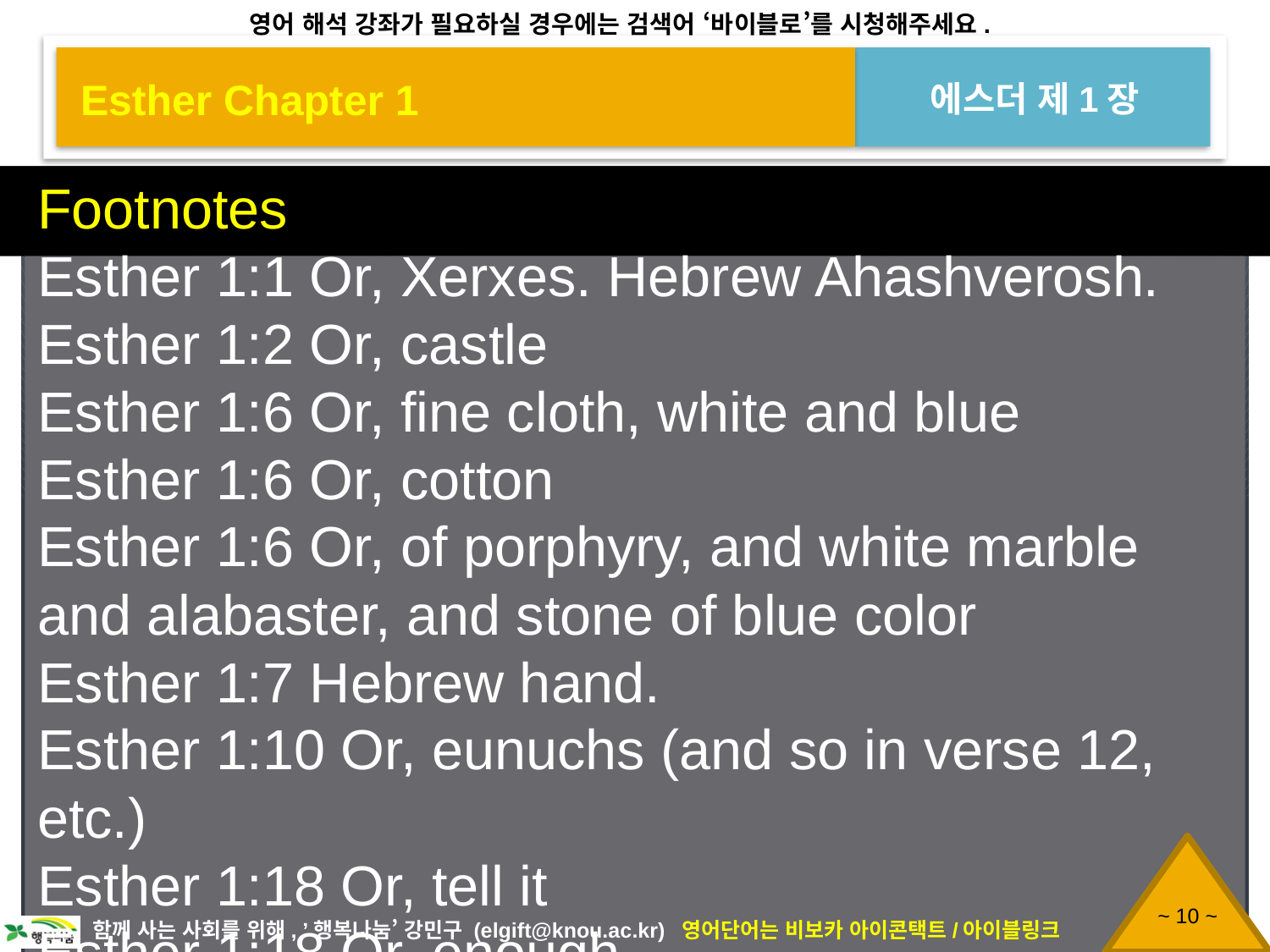

Esther Chapter 1
에스더 제1장
Footnotes
Esther 1:1 Or, Xerxes. Hebrew Ahashverosh.
Esther 1:2 Or, castle
Esther 1:6 Or, fine cloth, white and blue
Esther 1:6 Or, cotton
Esther 1:6 Or, of porphyry, and white marble and alabaster, and stone of blue color
Esther 1:7 Hebrew hand.
Esther 1:10 Or, eunuchs (and so in verse 12, etc.)
Esther 1:18 Or, tell it
Esther 1:18 Or, enough